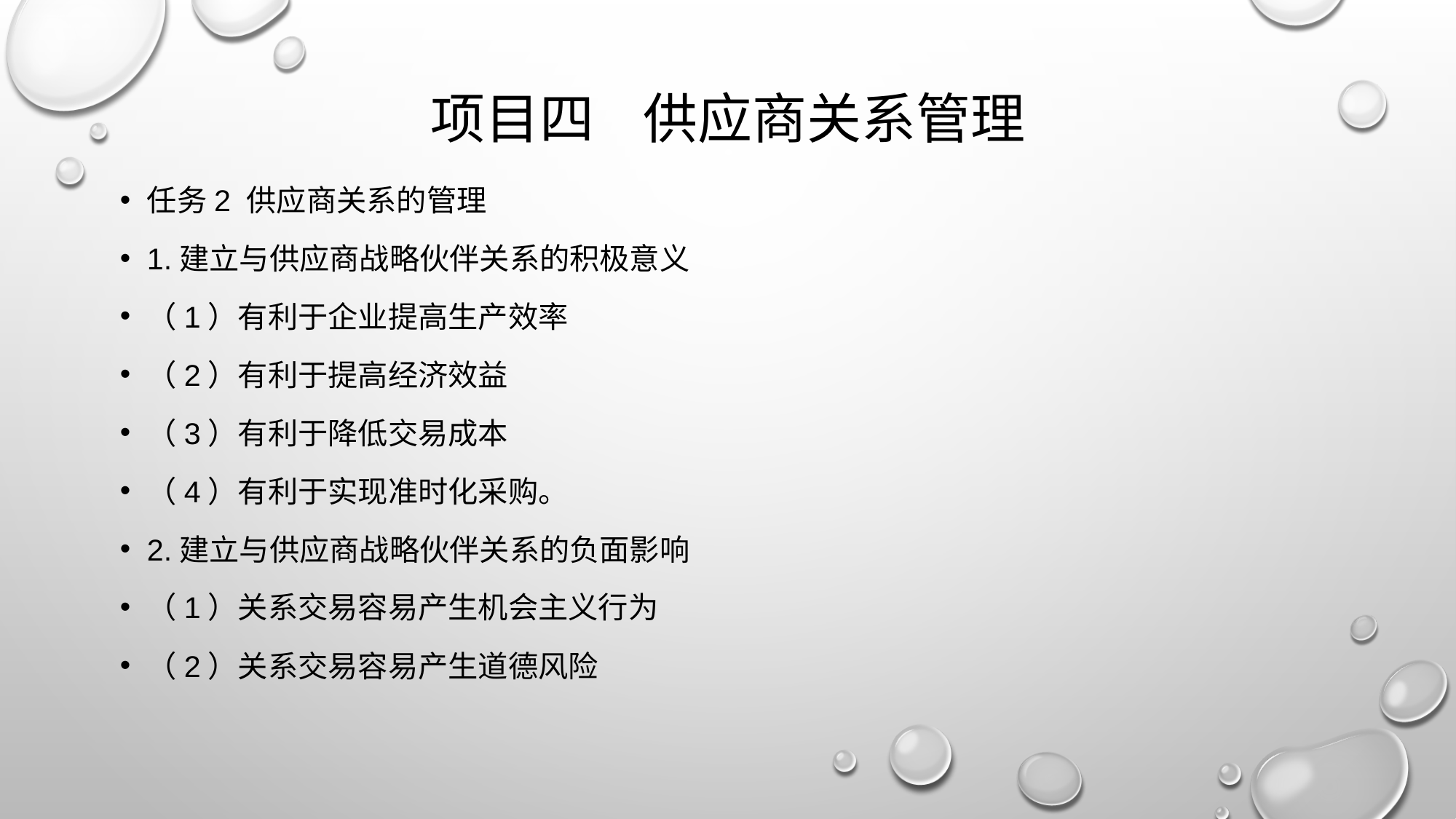

# 项目四    供应商关系管理
任务2 供应商关系的管理
1.建立与供应商战略伙伴关系的积极意义
（1）有利于企业提高生产效率
（2）有利于提高经济效益
（3）有利于降低交易成本
（4）有利于实现准时化采购。
2.建立与供应商战略伙伴关系的负面影响
（1）关系交易容易产生机会主义行为
（2）关系交易容易产生道德风险